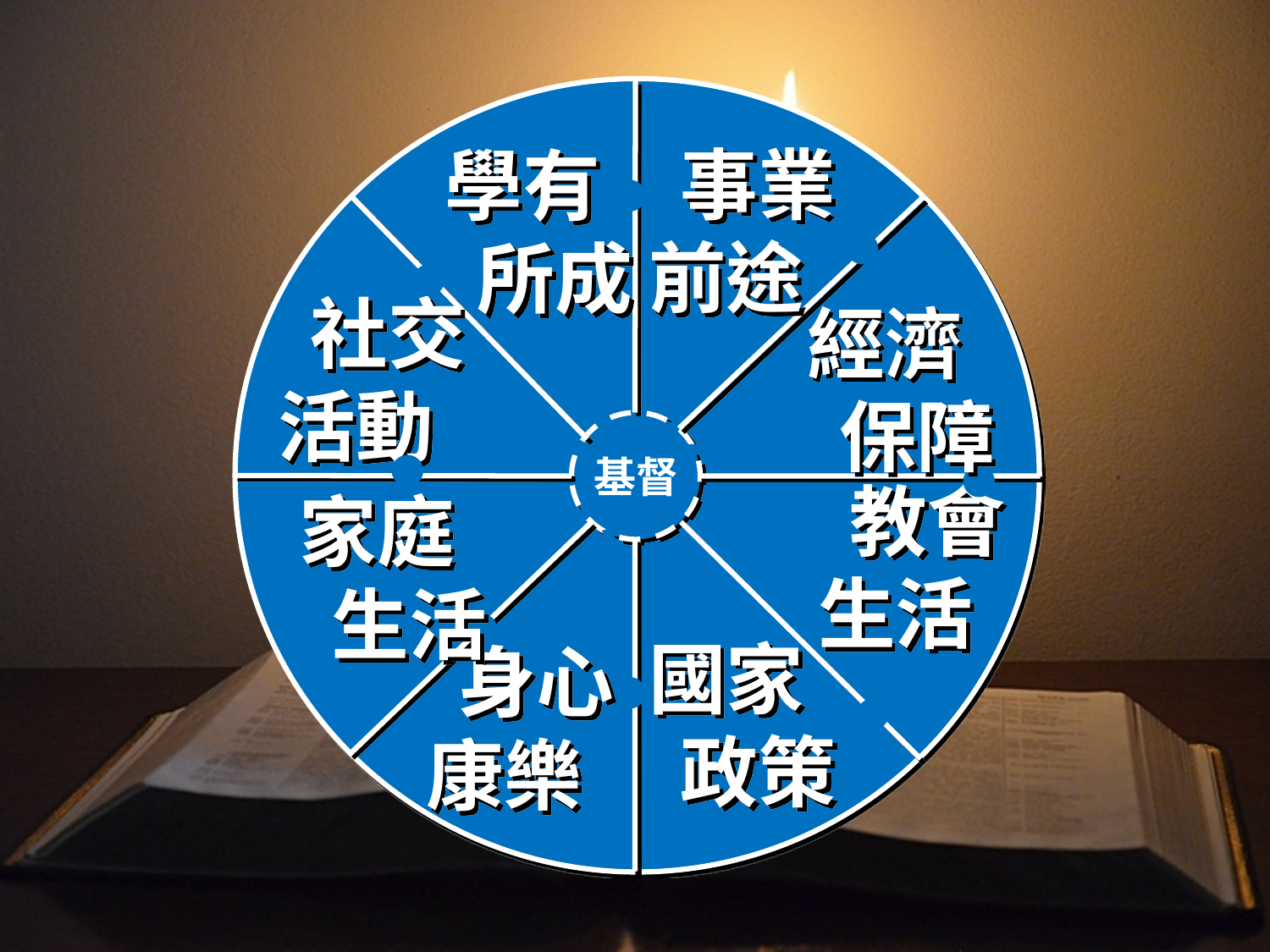

事業
前途
學有
	所成

	社交
活動
經濟
	保障
基督

	教會
生活

家庭
	生活

國家
	政策
	身心
康樂